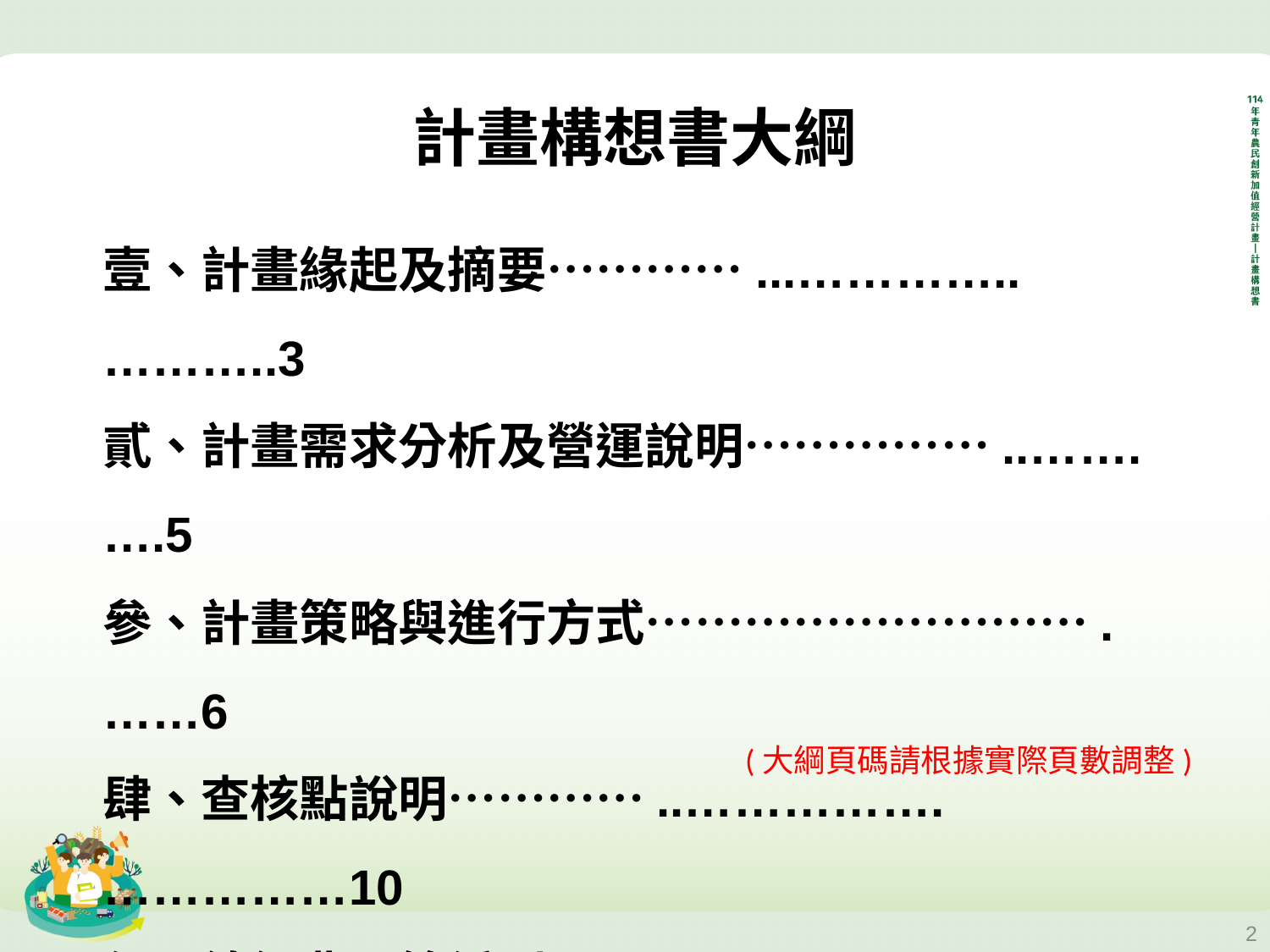

計畫構想書大綱
壹、計畫緣起及摘要…………...…………..………..3
貳、計畫需求分析及營運說明……………..…….….5
參、計畫策略與進行方式……………………….……6
肆、查核點說明…………..…………….……………10
伍、總經費預算編列..………………………………..11
陸、預期效益……………..……..……………………12

(大綱頁碼請根據實際頁數調整)
2